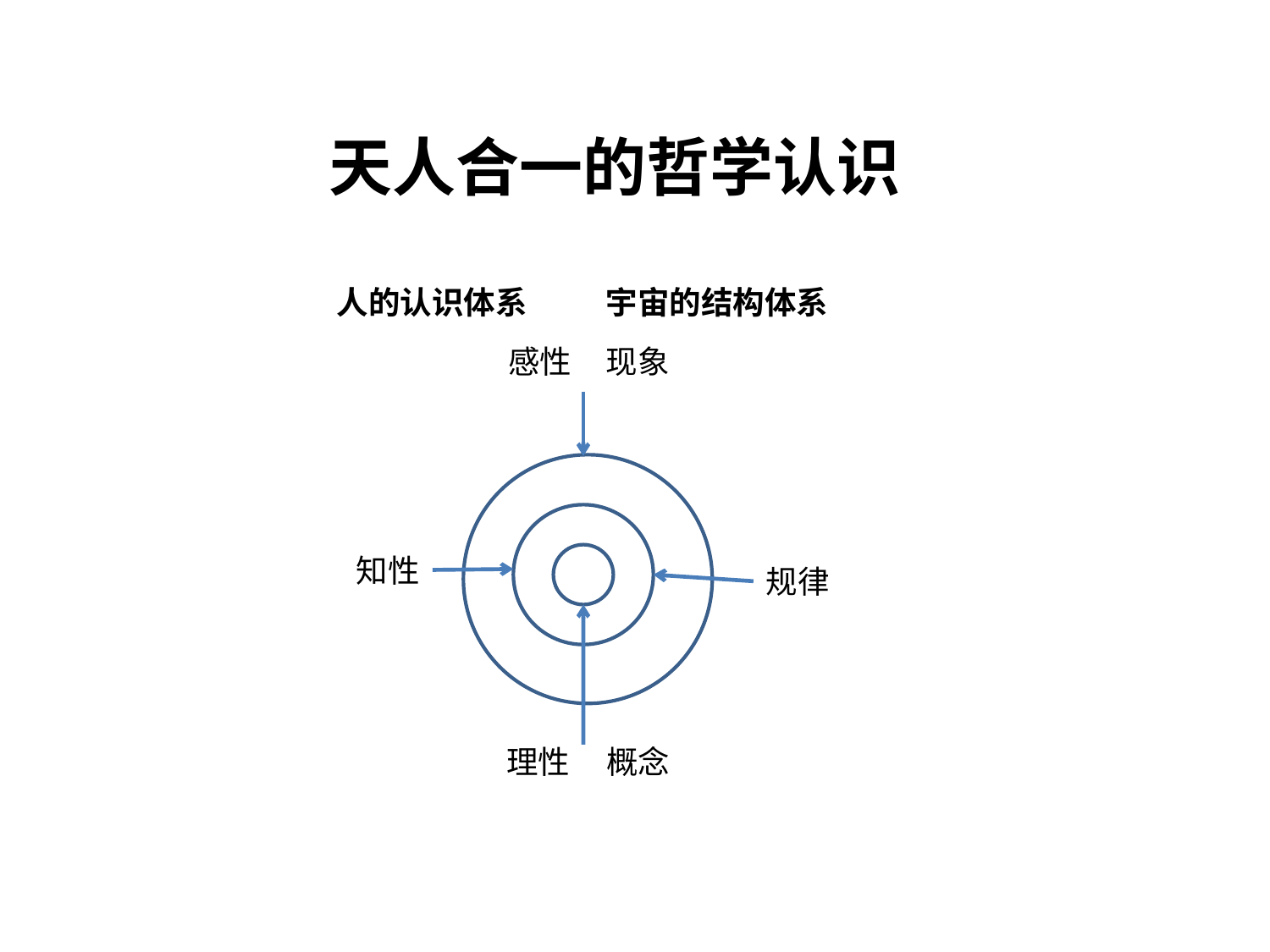

天人合一的哲学认识
人的认识体系
宇宙的结构体系
感性
现象

知性

规律
理性
概念